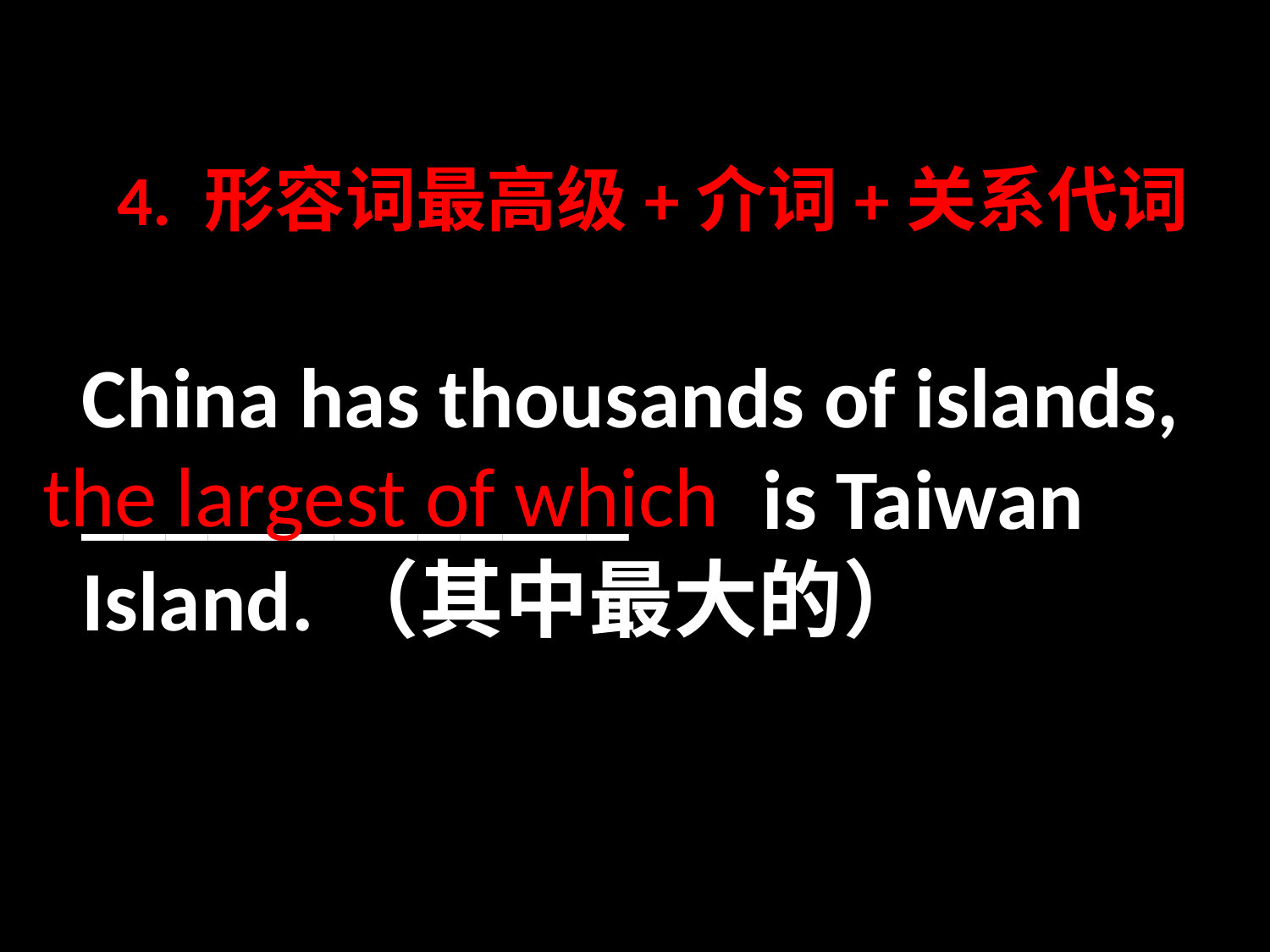

4. 形容词最高级+介词+关系代词
China has thousands of islands, _____________       is Taiwan Island.（其中最大的）
the largest of which